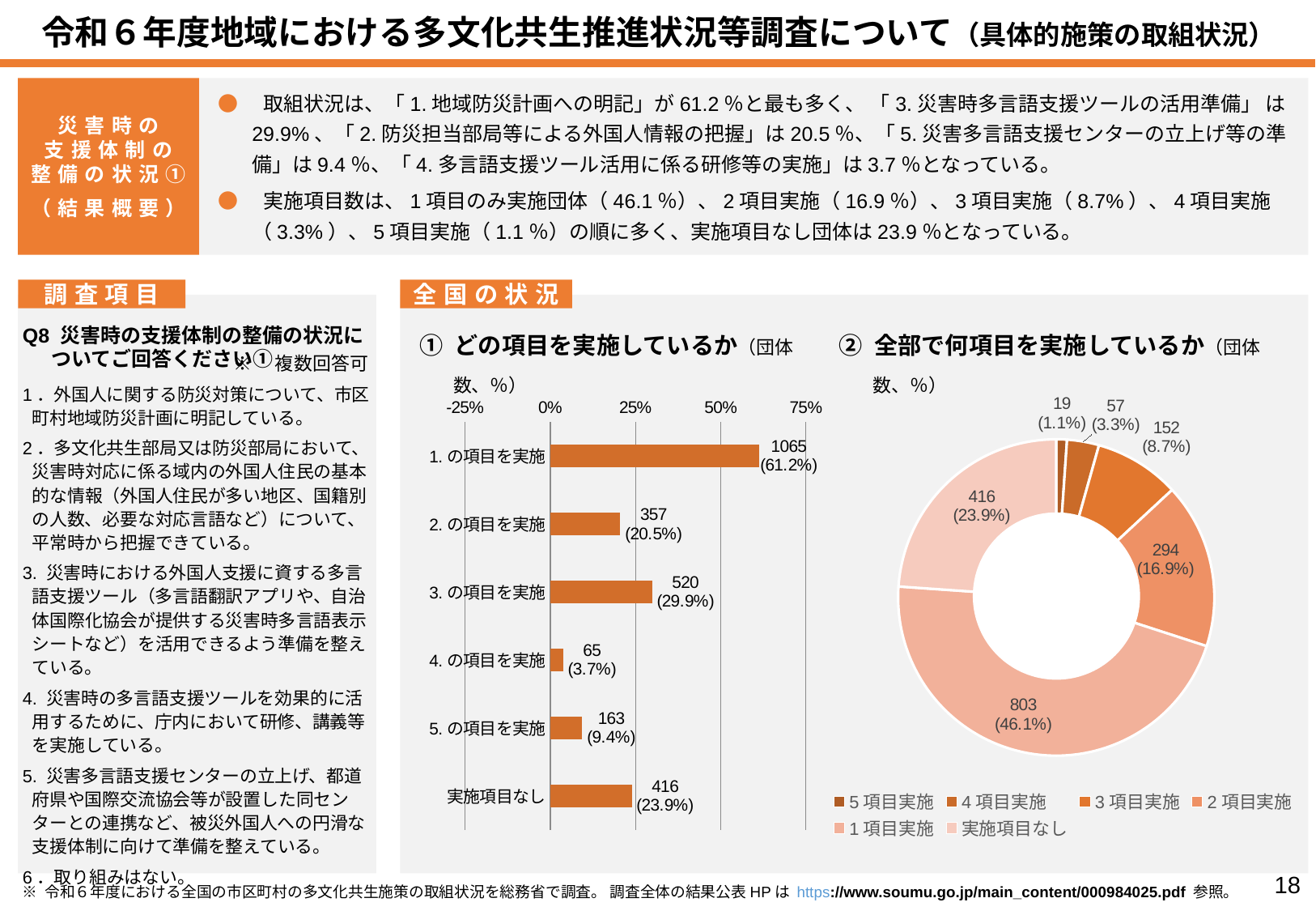

令和６年度地域における多文化共生推進状況等調査について（具体的施策の取組状況）
●　取組状況は、「1.地域防災計画への明記」が61.2％と最も多く、 「3.災害時多言語支援ツールの活用準備」 は29.9%、「2.防災担当部局等による外国人情報の把握」は20.5％、「5.災害多言語支援センターの立上げ等の準備」は9.4％、「4.多言語支援ツール活用に係る研修等の実施」は3.7％となっている。
●　実施項目数は、1項目のみ実施団体（46.1％）、2項目実施（16.9％）、3項目実施（8.7%）、4項目実施（3.3%）、5項目実施（1.1％）の順に多く、実施項目なし団体は23.9％となっている。
災害時の
支援体制の
整備の状況①
（結果概要）
調査項目
全国の状況
Q8 災害時の支援体制の整備の状況についてご回答ください①
1．外国人に関する防災対策について、市区町村地域防災計画に明記している。
2．多文化共生部局又は防災部局において、災害時対応に係る域内の外国人住民の基本的な情報（外国人住民が多い地区、国籍別の人数、必要な対応言語など）について、平常時から把握できている。
3. 災害時における外国人支援に資する多言語支援ツール（多言語翻訳アプリや、自治体国際化協会が提供する災害時多言語表示シートなど）を活用できるよう準備を整えている。
4. 災害時の多言語支援ツールを効果的に活用するために、庁内において研修、講義等を実施している。
5. 災害多言語支援センターの立上げ、都道府県や国際交流協会等が設置した同センターとの連携など、被災外国人への円滑な支援体制に向けて準備を整えている。
6．取り組みはない。

② 全部で何項目を実施しているか（団体数、％）
① どの項目を実施しているか（団体数、％）

### Chart

| Category | 列1 |
|---|---|
| 5項目実施 | 19.0 |
| 4項目実施 | 57.0 |
| 3項目実施 | 152.0 |
| 2項目実施 | 294.0 |
| 1項目実施 | 803.0 |
| 実施項目なし | 416.0 |
※　複数回答可

### Chart

| Category | 列2 |
|---|---|
| 実施項目なし | 0.2389431361286617 |
| 5.の項目を実施 | 0.09362435381964389 |
| 4.の項目を実施 | 0.037334865020103386 |
| 3.の項目を実施 | 0.2986789201608271 |
| 2.の項目を実施 | 0.20505456634118321 |
| 1.の項目を実施 | 0.6117174037909248 |
18
※ 令和６年度における全国の市区町村の多文化共生施策の取組状況を総務省で調査。 調査全体の結果公表HPは https://www.soumu.go.jp/main_content/000984025.pdf 参照。